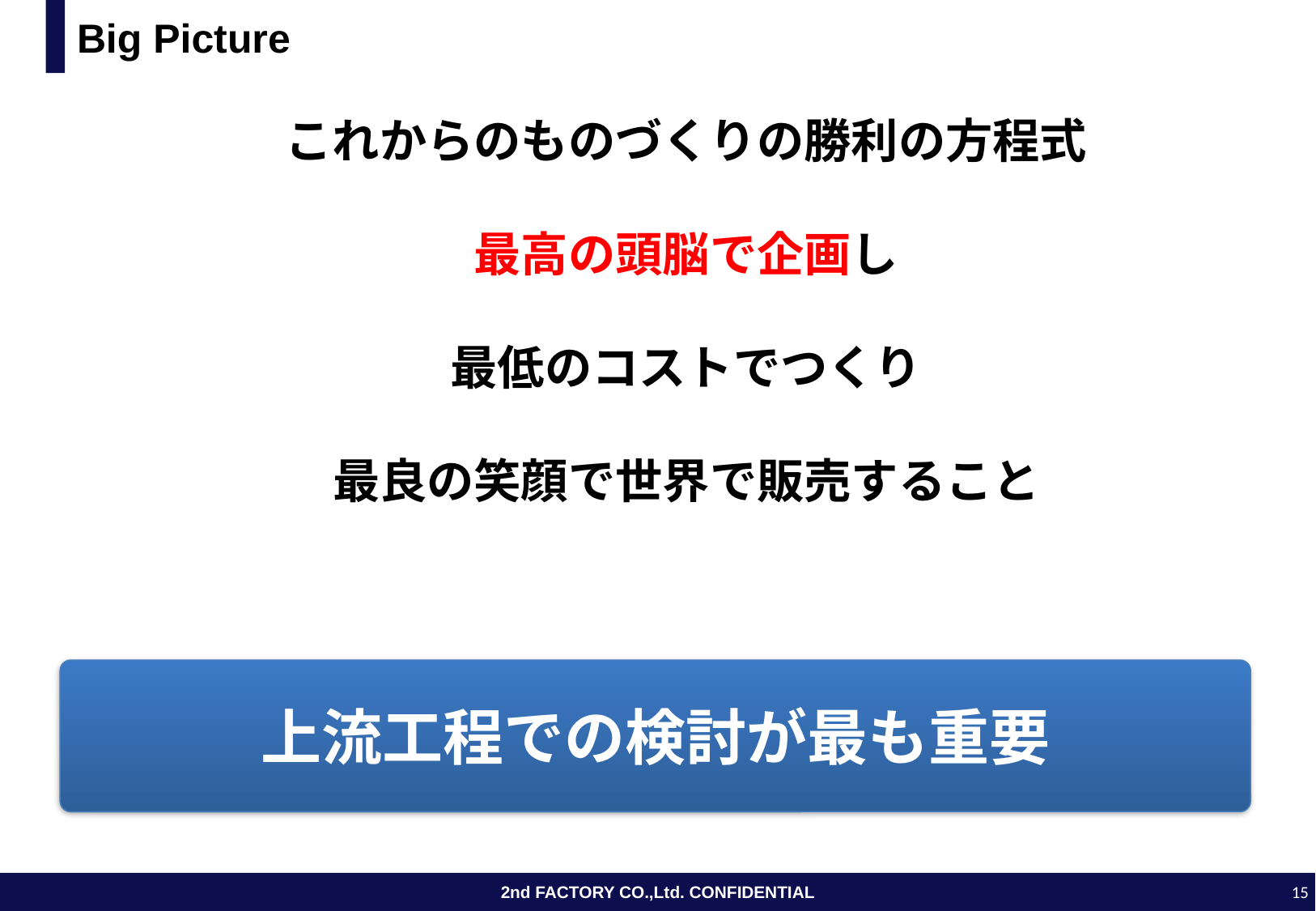

# Big Picture
これからのものづくりの勝利の方程式

最高の頭脳で企画し

最低のコストでつくり

最良の笑顔で世界で販売すること
上流工程での検討が最も重要